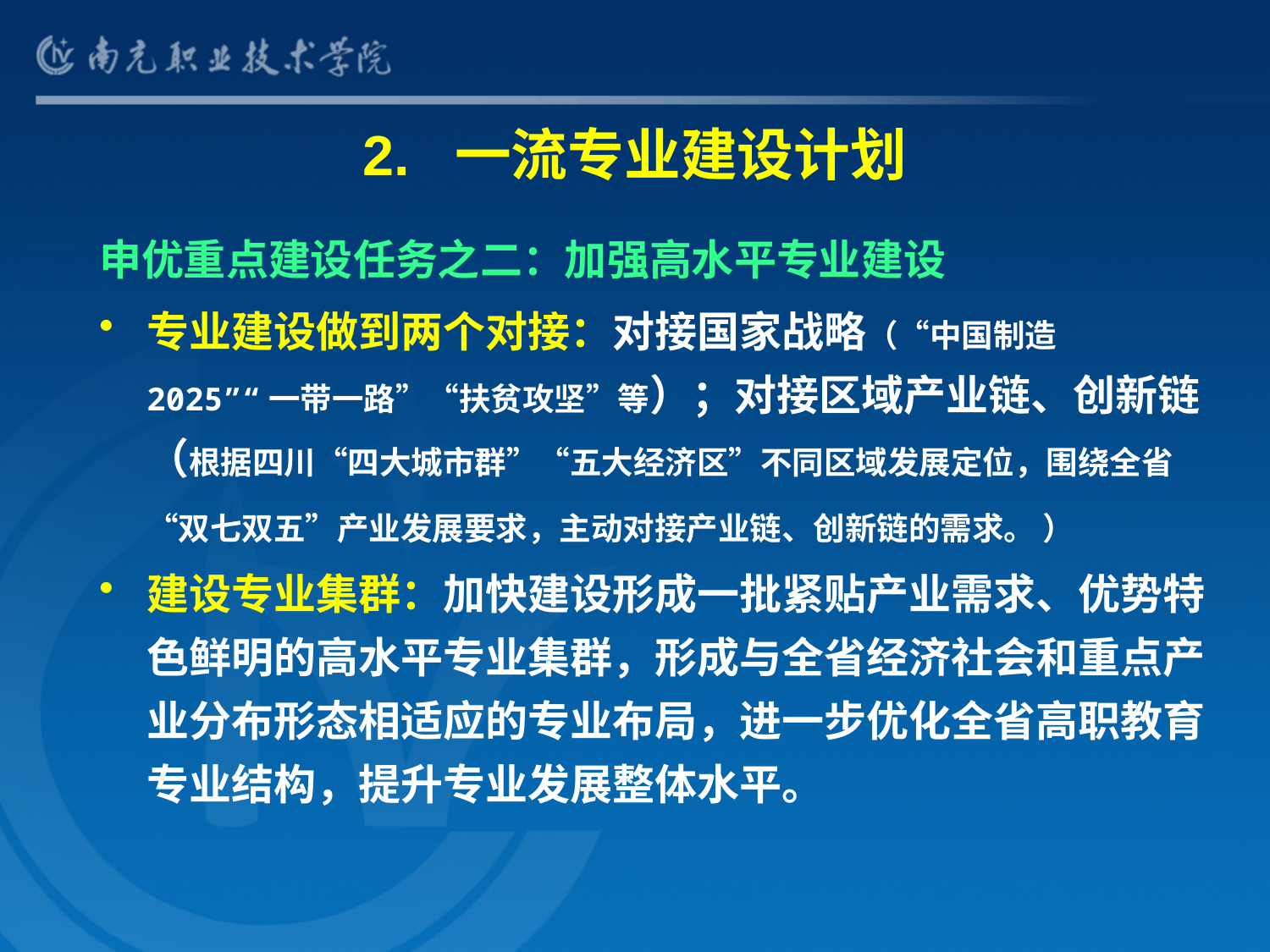

# 2.  一流专业建设计划

申优重点建设任务之二：加强高水平专业建设
专业建设做到两个对接：对接国家战略（“中国制造2025”“一带一路”“扶贫攻坚”等）；对接区域产业链、创新链（根据四川“四大城市群”“五大经济区”不同区域发展定位，围绕全省“双七双五”产业发展要求，主动对接产业链、创新链的需求。 ）
建设专业集群：加快建设形成一批紧贴产业需求、优势特色鲜明的高水平专业集群，形成与全省经济社会和重点产业分布形态相适应的专业布局，进一步优化全省高职教育专业结构，提升专业发展整体水平。